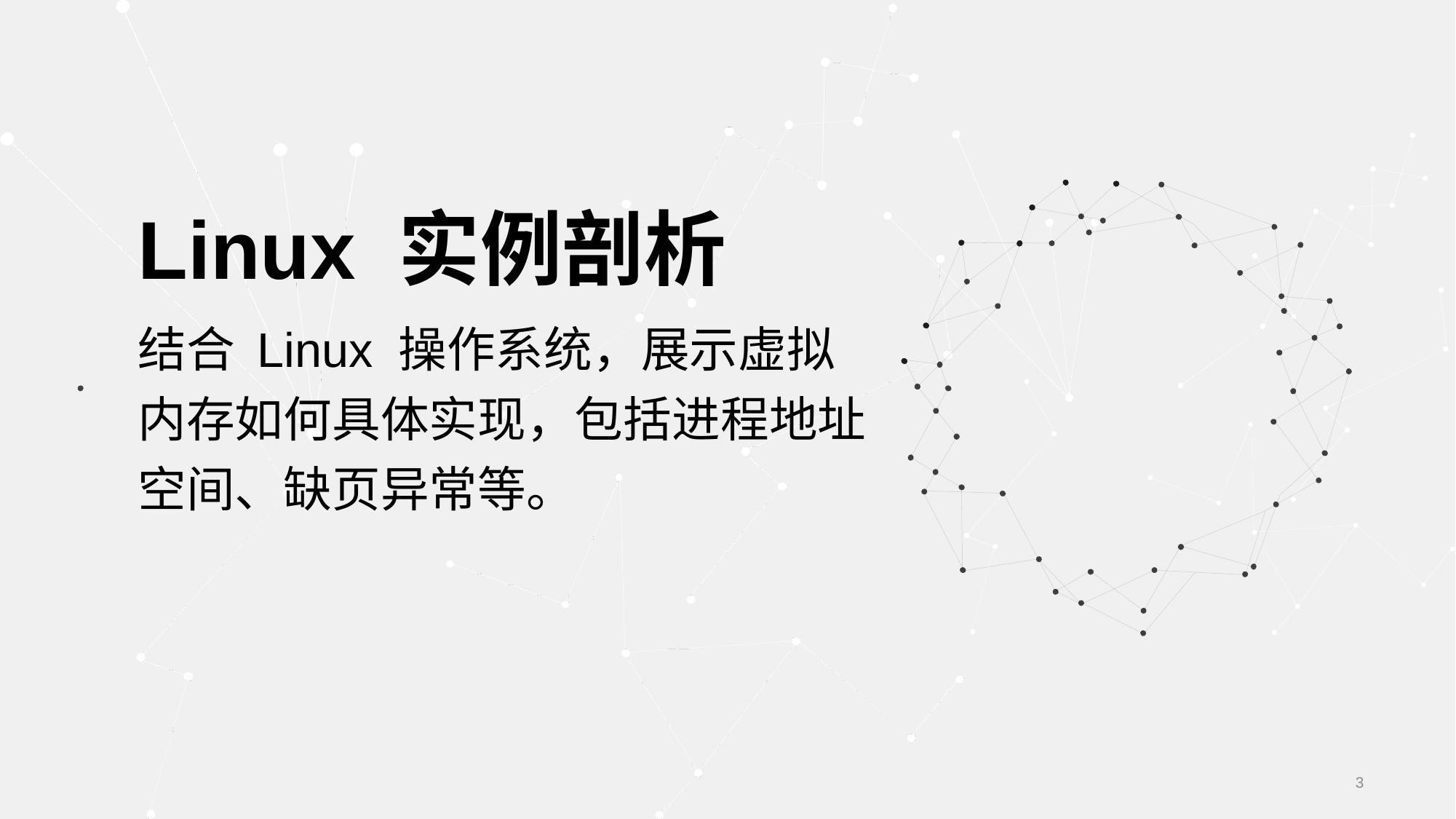

Linux 实例剖析
结合 Linux 操作系统，展示虚拟内存如何具体实现，包括进程地址空间、缺页异常等。
3